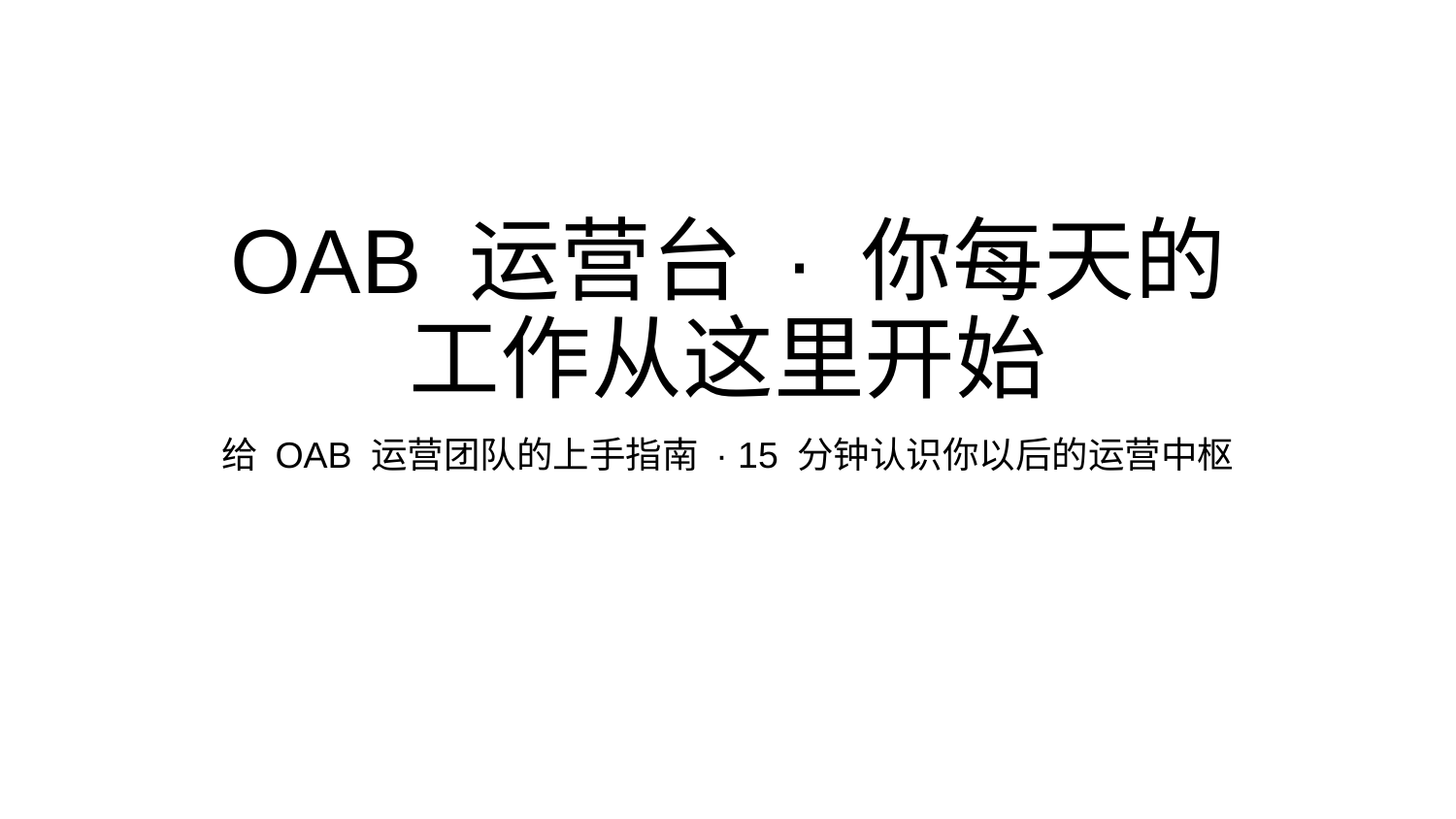

# OAB 运营台 · 你每天的工作从这里开始
给 OAB 运营团队的上手指南 · 15 分钟认识你以后的运营中枢